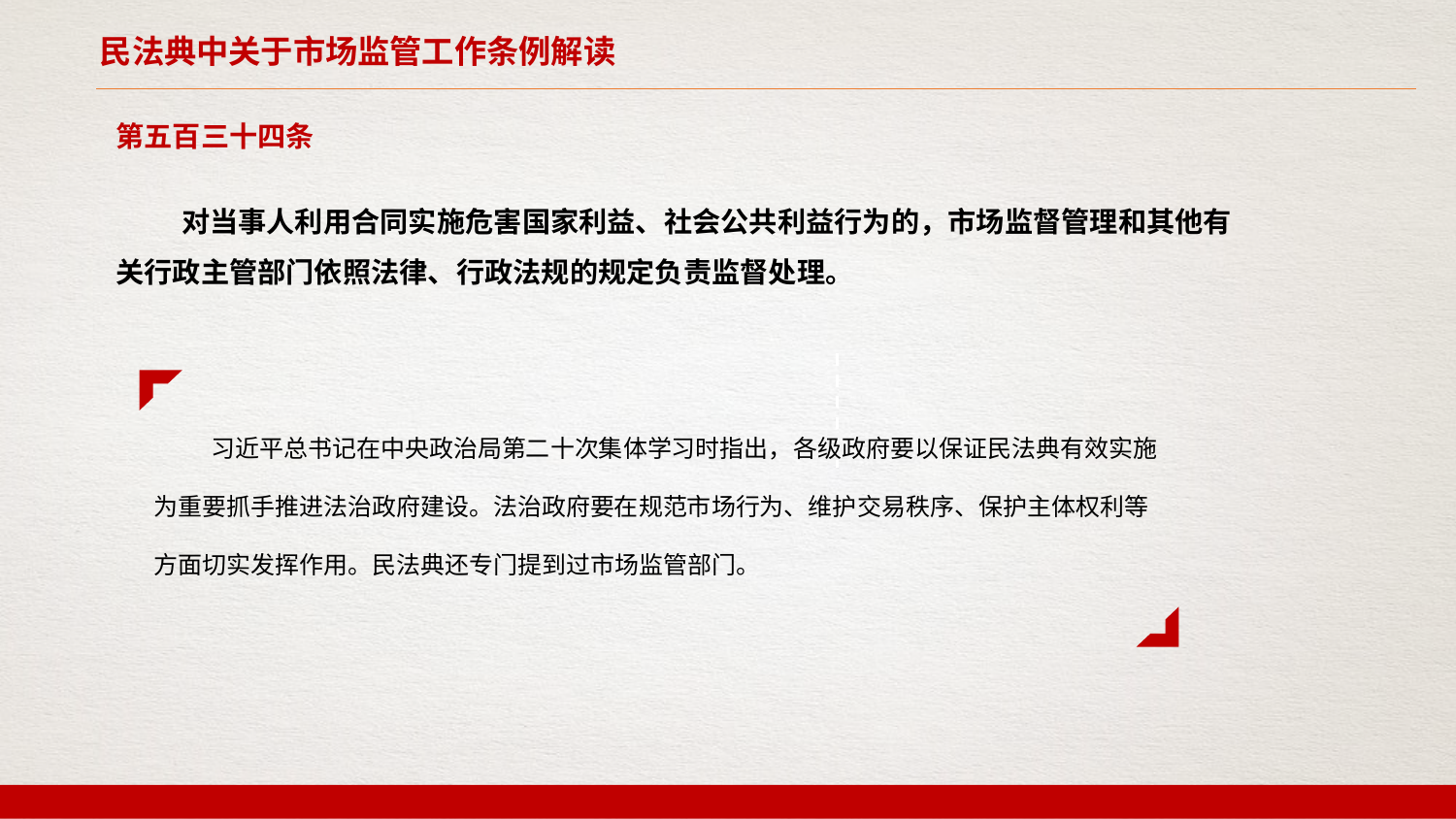

民法典中关于市场监管工作条例解读
第五百三十四条

         对当事人利用合同实施危害国家利益、社会公共利益行为的，市场监督管理和其他有关行政主管部门依照法律、行政法规的规定负责监督处理。

习近平总书记在中央政治局第二十次集体学习时指出，各级政府要以保证民法典有效实施为重要抓手推进法治政府建设。法治政府要在规范市场行为、维护交易秩序、保护主体权利等方面切实发挥作用。民法典还专门提到过市场监管部门。